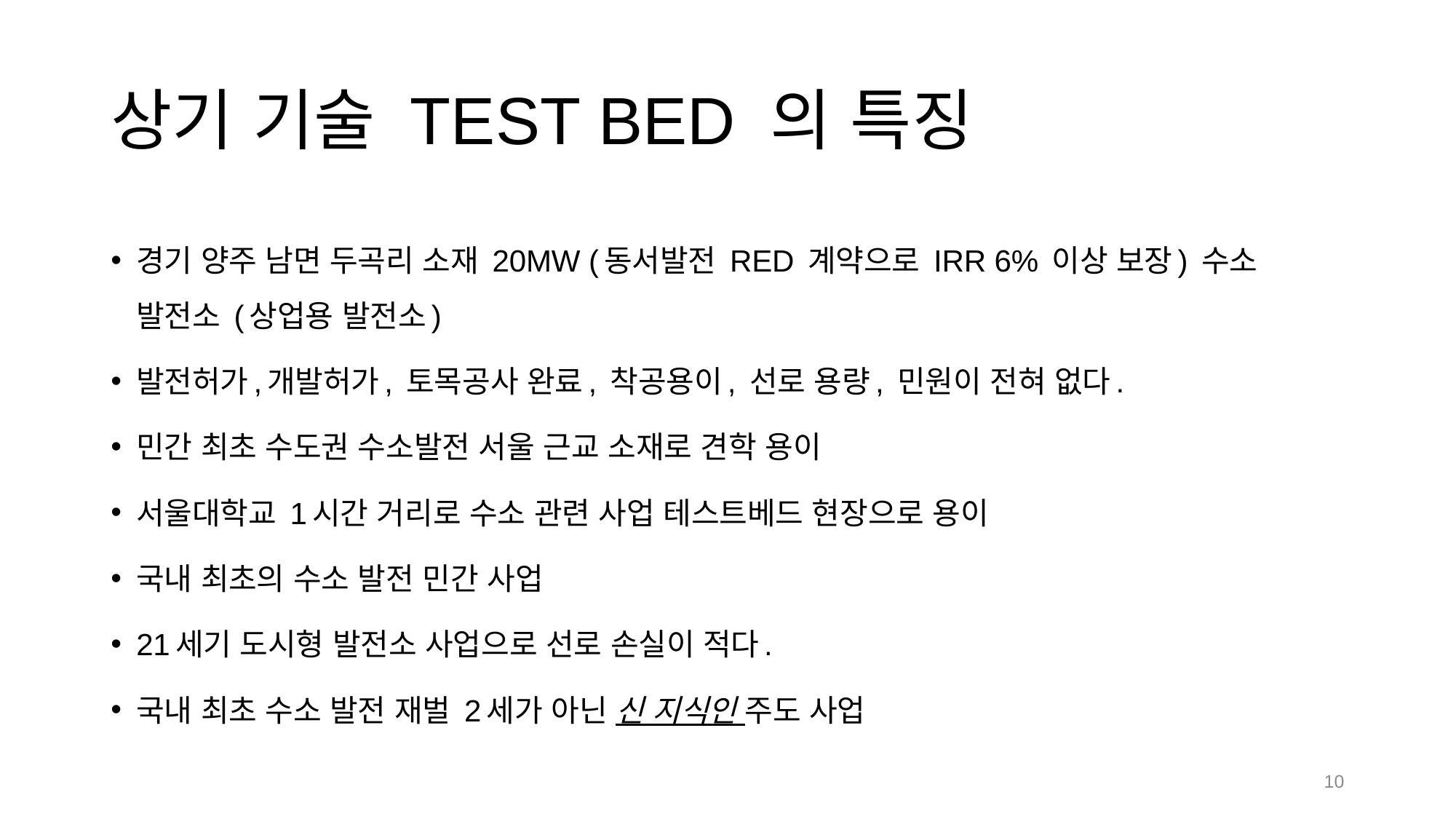

# 상기 기술 TEST BED 의 특징
경기 양주 남면 두곡리 소재 20MW (동서발전 RED 계약으로 IRR 6% 이상 보장) 수소 발전소 (상업용 발전소)
발전허가,개발허가, 토목공사 완료, 착공용이, 선로 용량, 민원이 전혀 없다.
민간 최초 수도권 수소발전 서울 근교 소재로 견학 용이
서울대학교 1시간 거리로 수소 관련 사업 테스트베드 현장으로 용이
국내 최초의 수소 발전 민간 사업
21세기 도시형 발전소 사업으로 선로 손실이 적다.
국내 최초 수소 발전 재벌 2세가 아닌 신 지식인 주도 사업

10